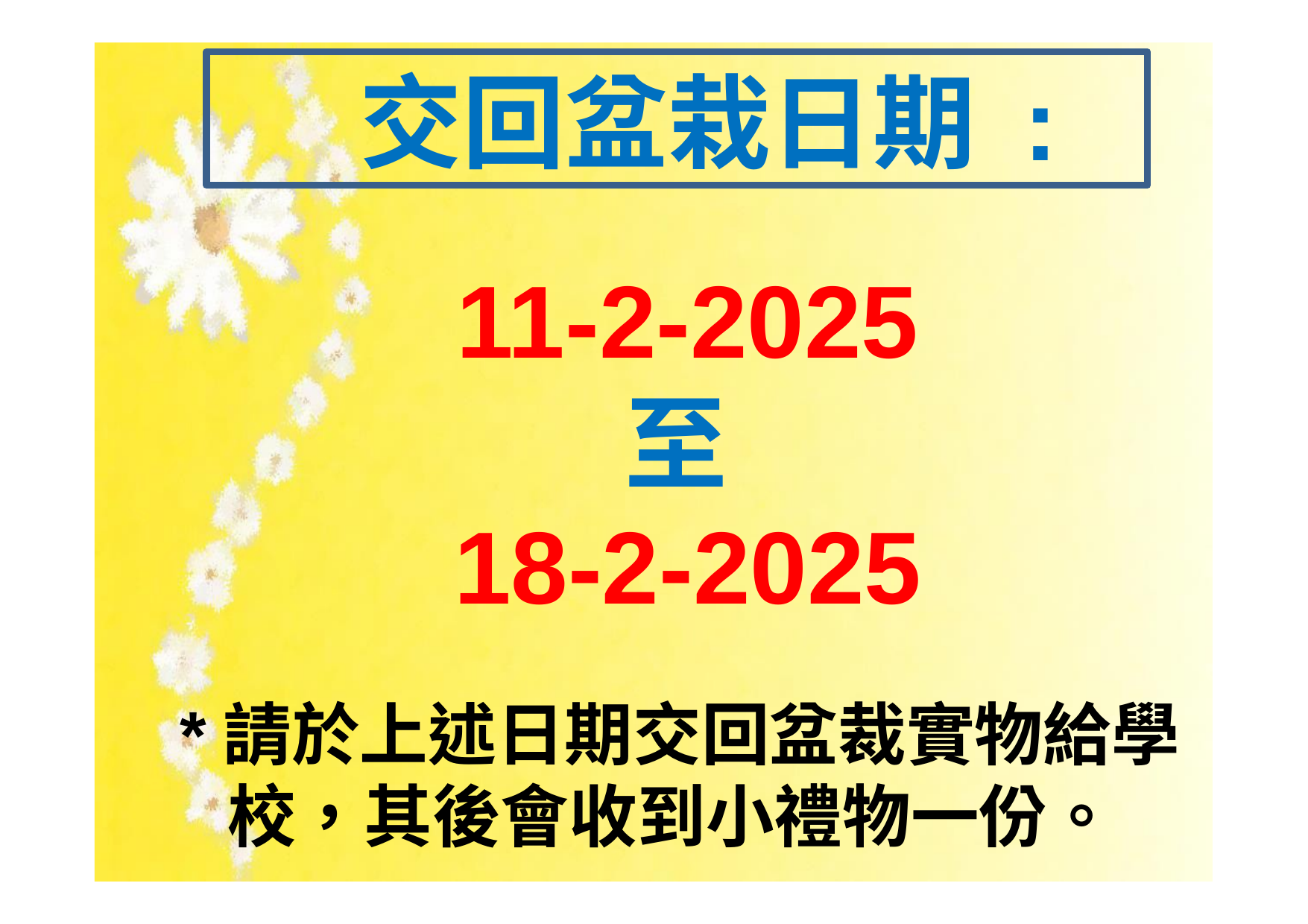

交回盆栽日期 :

11-2-2025
至
18-2-2025

*請於上述日期交回盆裁實物給學
  校，其後會收到小禮物一份。